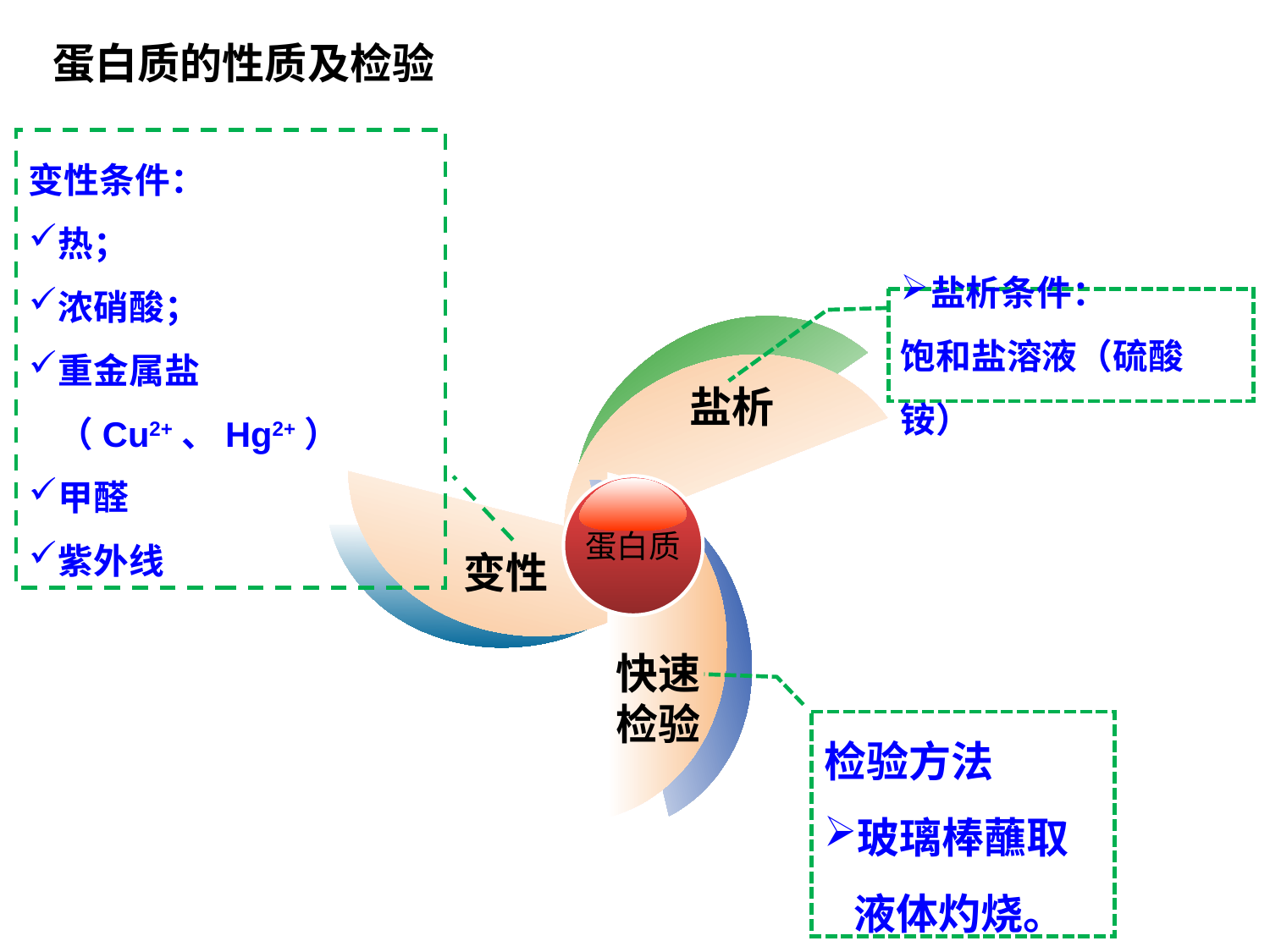

蛋白质的性质及检验
变性条件：
热；
浓硝酸；
重金属盐（Cu2+、Hg2+）
甲醛
紫外线
盐析条件：
饱和盐溶液（硫酸铵）

盐析

快速
检验
蛋白质

变性
蛋白质
检验
检验方法
玻璃棒蘸取液体灼烧。